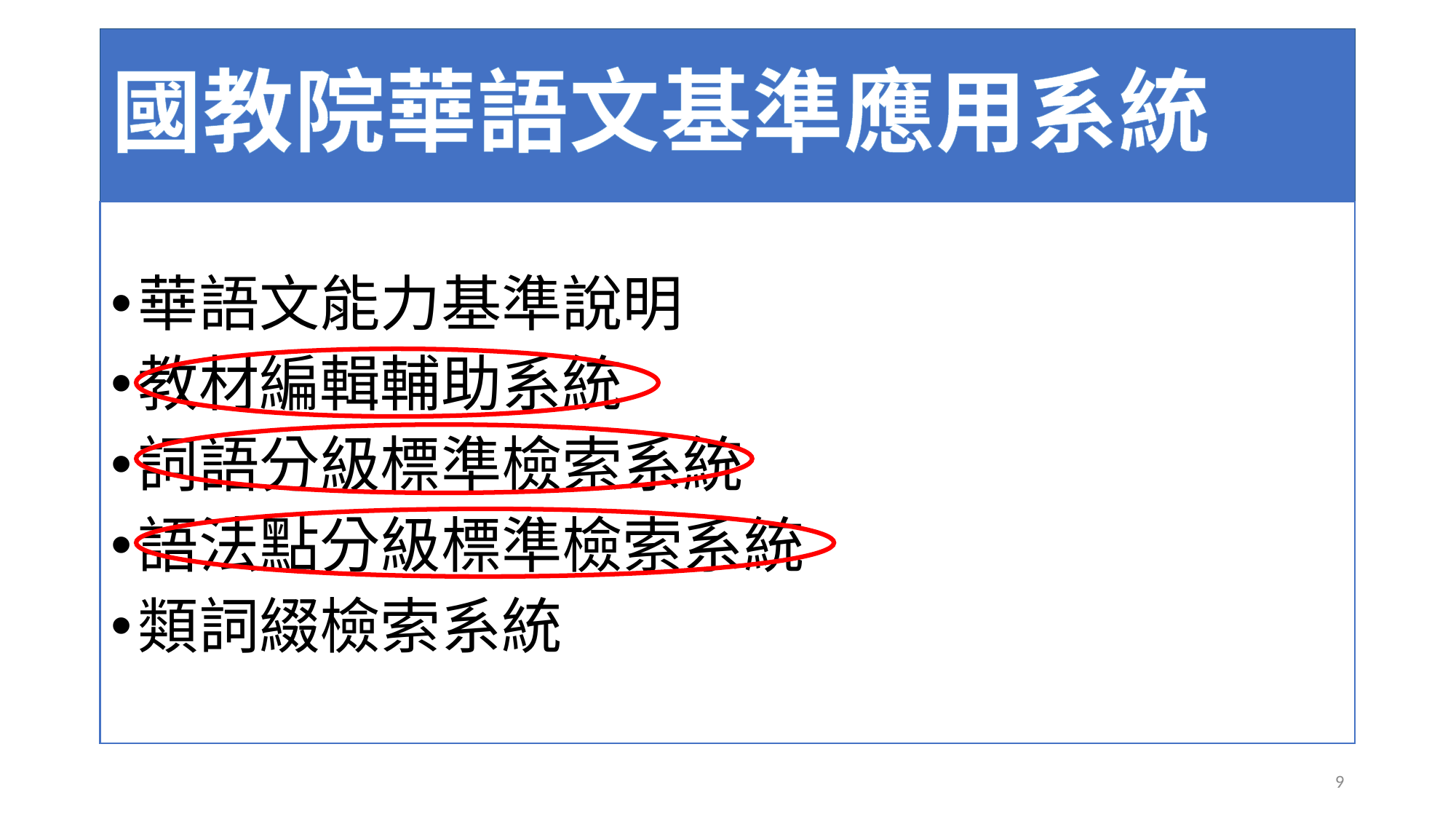

# 國教院華語文基準應用系統

華語文能力基準說明
教材編輯輔助系統
詞語分級標準檢索系統
語法點分級標準檢索系統
類詞綴檢索系統

9